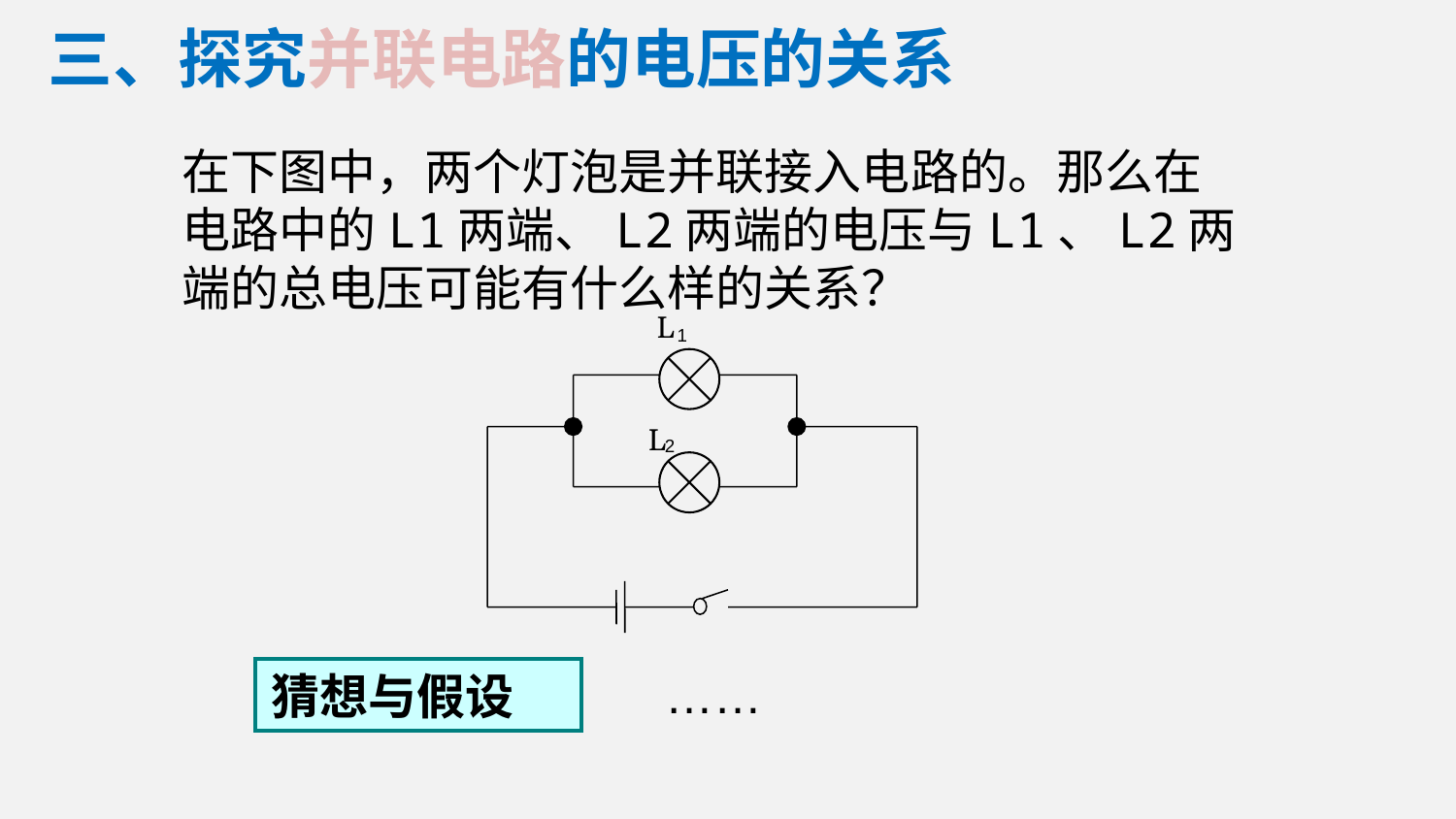

三、探究并联电路的电压的关系
在下图中，两个灯泡是并联接入电路的。那么在电路中的L1两端、L2两端的电压与L1、L2两端的总电压可能有什么样的关系？
L
1

L
2

……
   猜想与假设